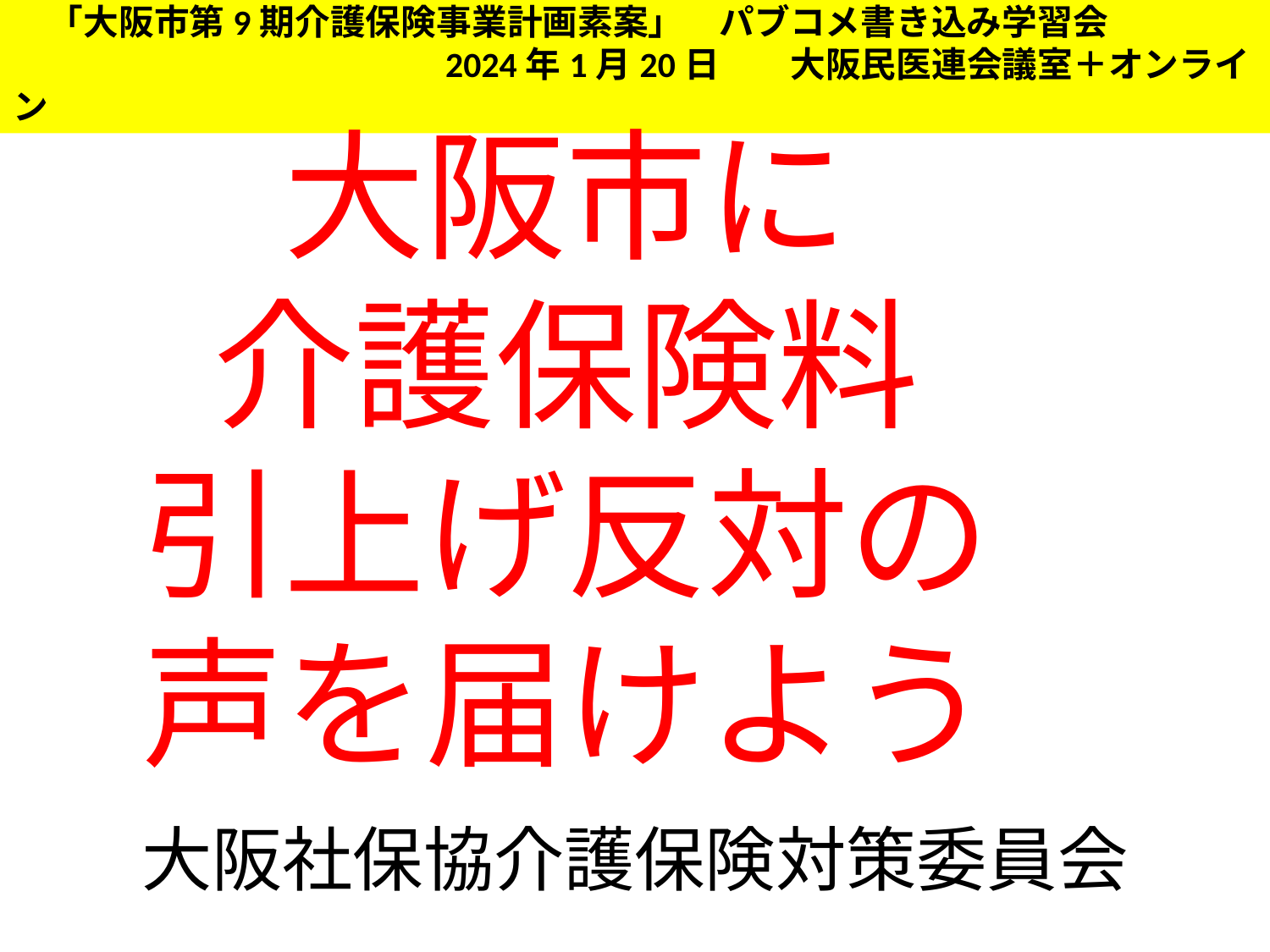

「大阪市第9期介護保険事業計画素案」　パブコメ書き込み学習会
　　　　　　　　　　　　2024年1月20日　　大阪民医連会議室＋オンライン
大阪市に
介護保険料
引上げ反対の
声を届けよう
大阪社保協介護保険対策委員会